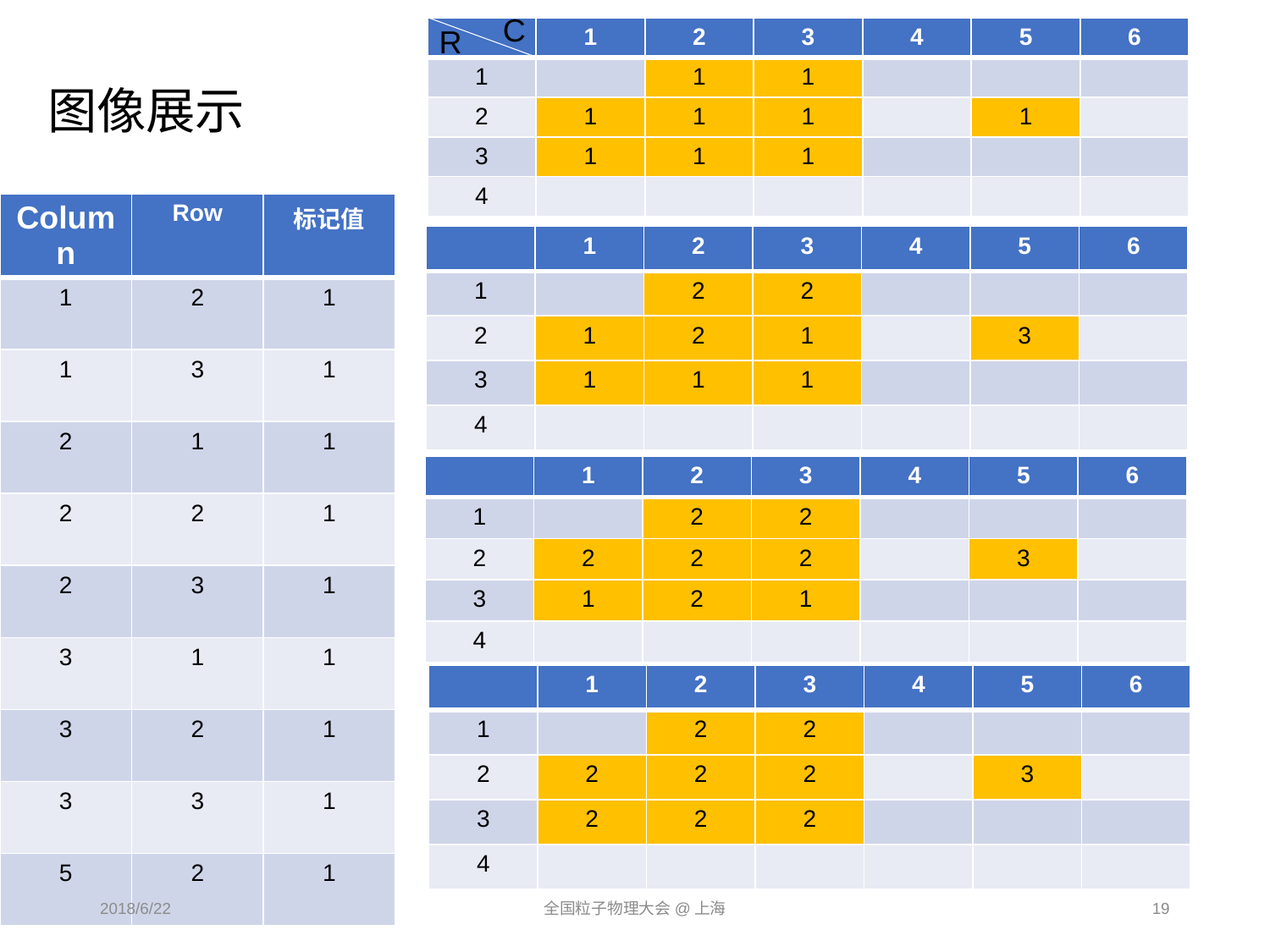

C
R
|  | 1 | 2 | 3 | 4 | 5 | 6 |
| --- | --- | --- | --- | --- | --- | --- |
| 1 |  | 1 | 1 |  |  |  |
| 2 | 1 | 1 | 1 |  | 1 |  |
| 3 | 1 | 1 | 1 |  |  |  |
| 4 |  |  |  |  |  |  |
图像展示
| Column | Row | 标记值 |
| --- | --- | --- |
| 1 | 2 | 1 |
| 1 | 3 | 1 |
| 2 | 1 | 1 |
| 2 | 2 | 1 |
| 2 | 3 | 1 |
| 3 | 1 | 1 |
| 3 | 2 | 1 |
| 3 | 3 | 1 |
| 5 | 2 | 1 |
|  | 1 | 2 | 3 | 4 | 5 | 6 |
| --- | --- | --- | --- | --- | --- | --- |
| 1 |  | 2 | 2 |  |  |  |
| 2 | 1 | 2 | 1 |  | 3 |  |
| 3 | 1 | 1 | 1 |  |  |  |
| 4 |  |  |  |  |  |  |
|  | 1 | 2 | 3 | 4 | 5 | 6 |
| --- | --- | --- | --- | --- | --- | --- |
| 1 |  | 2 | 2 |  |  |  |
| 2 | 2 | 2 | 2 |  | 3 |  |
| 3 | 1 | 2 | 1 |  |  |  |
| 4 |  |  |  |  |  |  |
|  | 1 | 2 | 3 | 4 | 5 | 6 |
| --- | --- | --- | --- | --- | --- | --- |
| 1 |  | 2 | 2 |  |  |  |
| 2 | 2 | 2 | 2 |  | 3 |  |
| 3 | 2 | 2 | 2 |  |  |  |
| 4 |  |  |  |  |  |  |
2018/6/22
全国粒子物理大会@上海
19